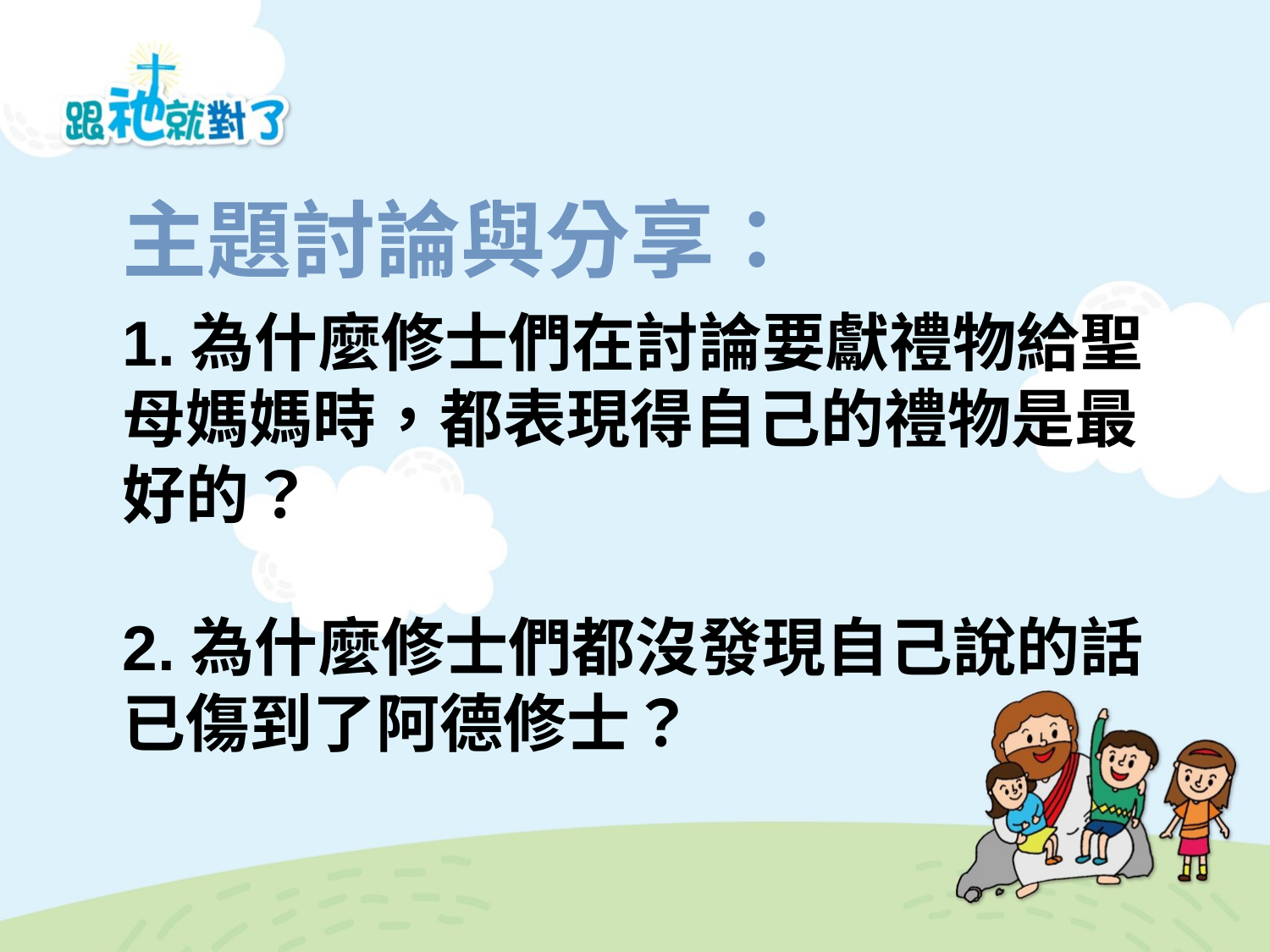

主題討論與分享：
1.為什麼修士們在討論要獻禮物給聖母媽媽時，都表現得自己的禮物是最好的？

2.為什麼修士們都沒發現自己說的話已傷到了阿德修士？